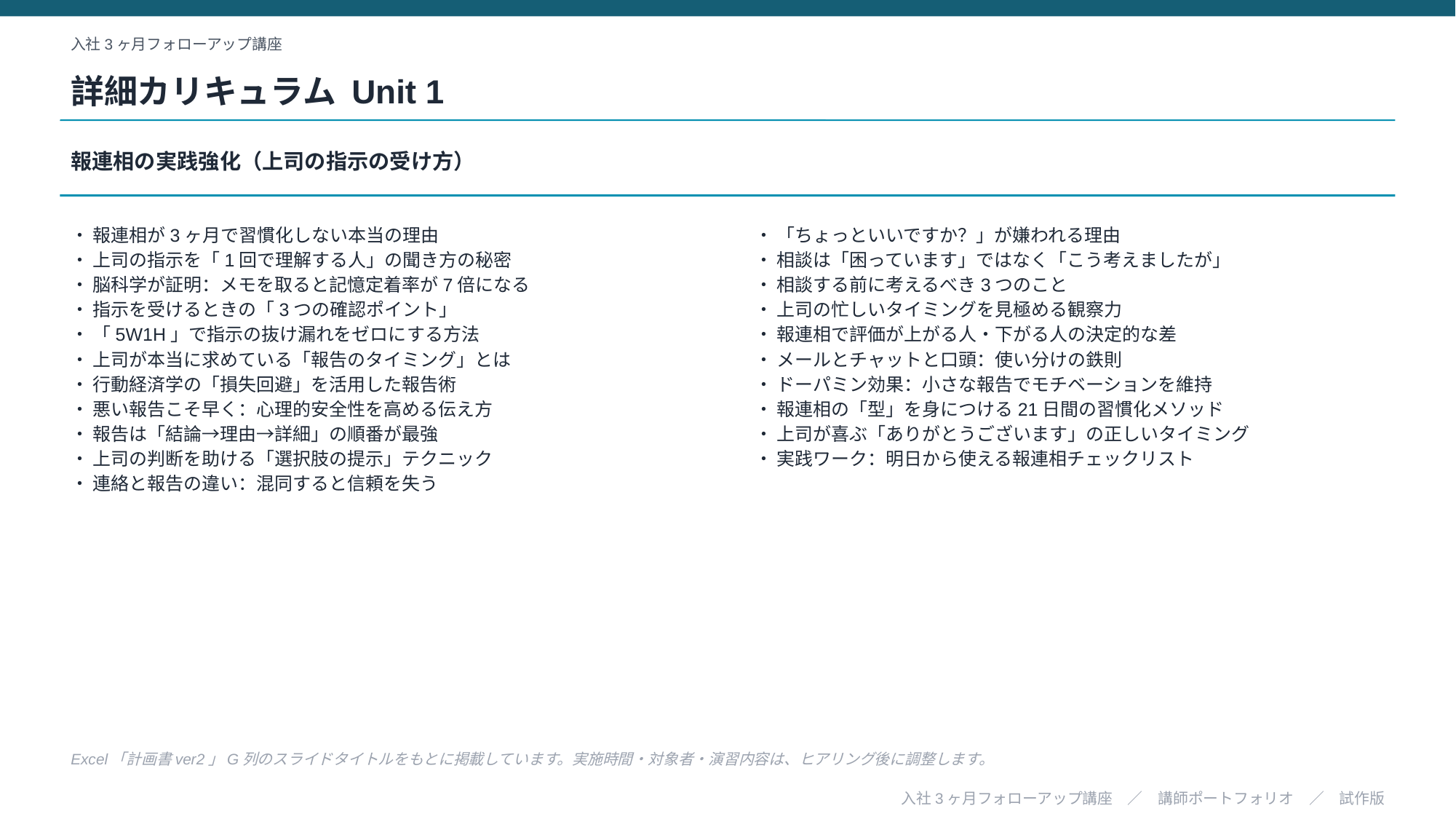

入社3ヶ月フォローアップ講座
詳細カリキュラム Unit 1

報連相の実践強化（上司の指示の受け方）

・ 報連相が3ヶ月で習慣化しない本当の理由
・ 上司の指示を「1回で理解する人」の聞き方の秘密
・ 脳科学が証明：メモを取ると記憶定着率が7倍になる
・ 指示を受けるときの「3つの確認ポイント」
・ 「5W1H」で指示の抜け漏れをゼロにする方法
・ 上司が本当に求めている「報告のタイミング」とは
・ 行動経済学の「損失回避」を活用した報告術
・ 悪い報告こそ早く：心理的安全性を高める伝え方
・ 報告は「結論→理由→詳細」の順番が最強
・ 上司の判断を助ける「選択肢の提示」テクニック
・ 連絡と報告の違い：混同すると信頼を失う
・ 「ちょっといいですか？」が嫌われる理由
・ 相談は「困っています」ではなく「こう考えましたが」
・ 相談する前に考えるべき3つのこと
・ 上司の忙しいタイミングを見極める観察力
・ 報連相で評価が上がる人・下がる人の決定的な差
・ メールとチャットと口頭：使い分けの鉄則
・ ドーパミン効果：小さな報告でモチベーションを維持
・ 報連相の「型」を身につける21日間の習慣化メソッド
・ 上司が喜ぶ「ありがとうございます」の正しいタイミング
・ 実践ワーク：明日から使える報連相チェックリスト
Excel「計画書ver2」G列のスライドタイトルをもとに掲載しています。実施時間・対象者・演習内容は、ヒアリング後に調整します。
入社3ヶ月フォローアップ講座　／　講師ポートフォリオ　／　試作版